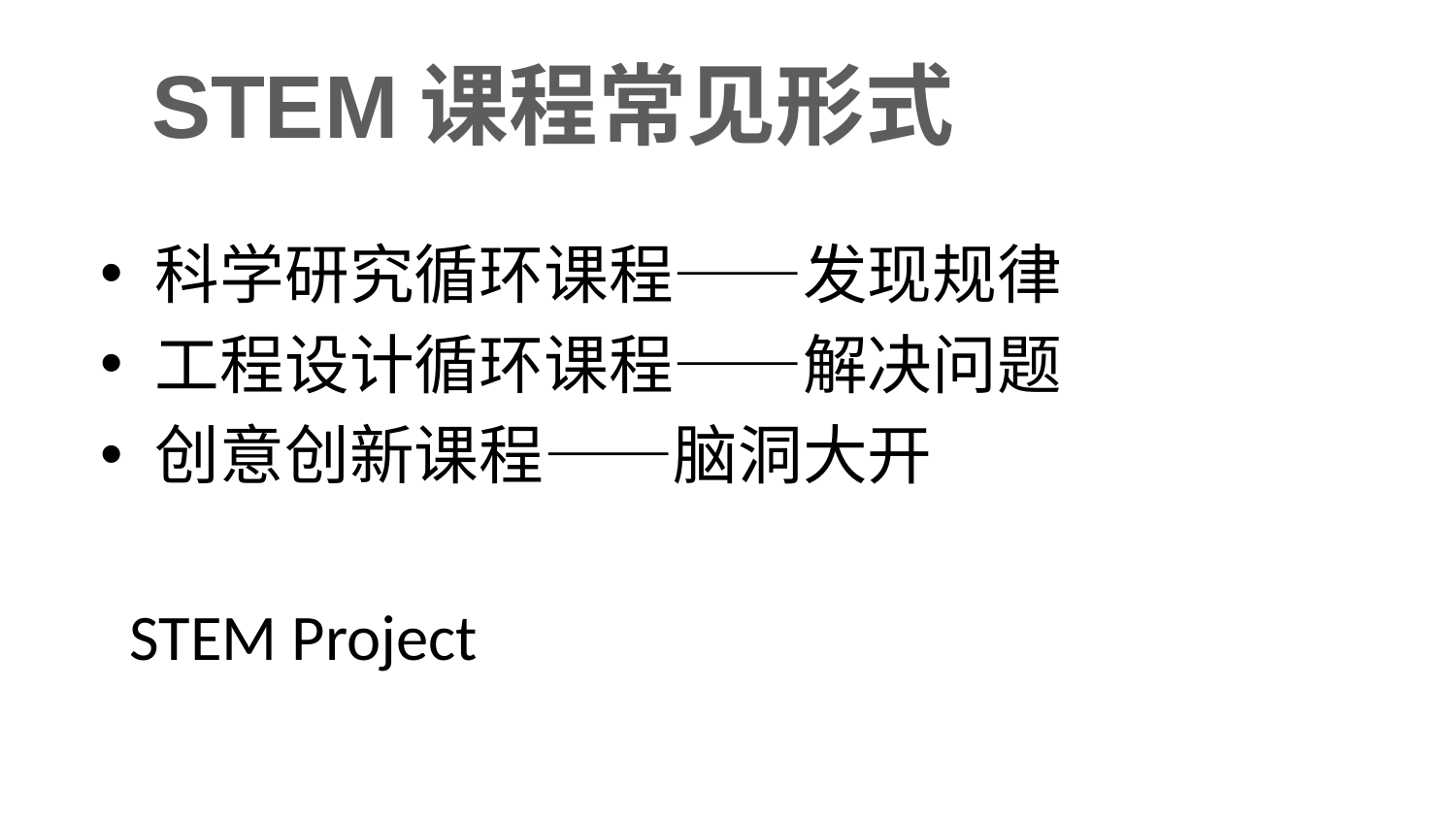

STEM课程常见形式
科学研究循环课程——发现规律
工程设计循环课程——解决问题
创意创新课程——脑洞大开

  STEM Project